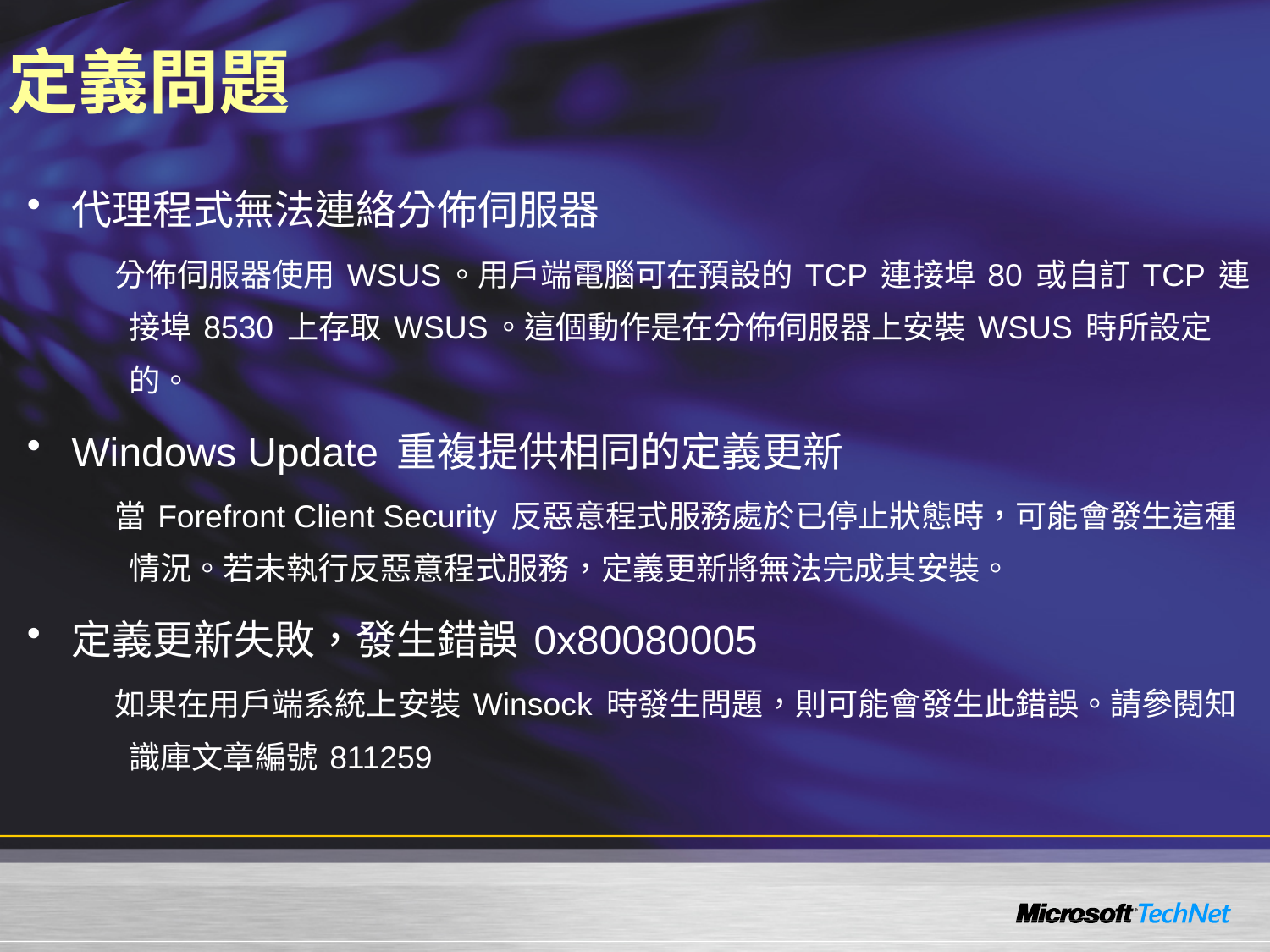

# 定義問題
代理程式無法連絡分佈伺服器
分佈伺服器使用 WSUS。用戶端電腦可在預設的 TCP 連接埠 80 或自訂 TCP 連接埠 8530 上存取 WSUS。這個動作是在分佈伺服器上安裝 WSUS 時所設定的。
Windows Update 重複提供相同的定義更新
當 Forefront Client Security 反惡意程式服務處於已停止狀態時，可能會發生這種情況。若未執行反惡意程式服務，定義更新將無法完成其安裝。
定義更新失敗，發生錯誤 0x80080005
如果在用戶端系統上安裝 Winsock 時發生問題，則可能會發生此錯誤。請參閱知識庫文章編號 811259